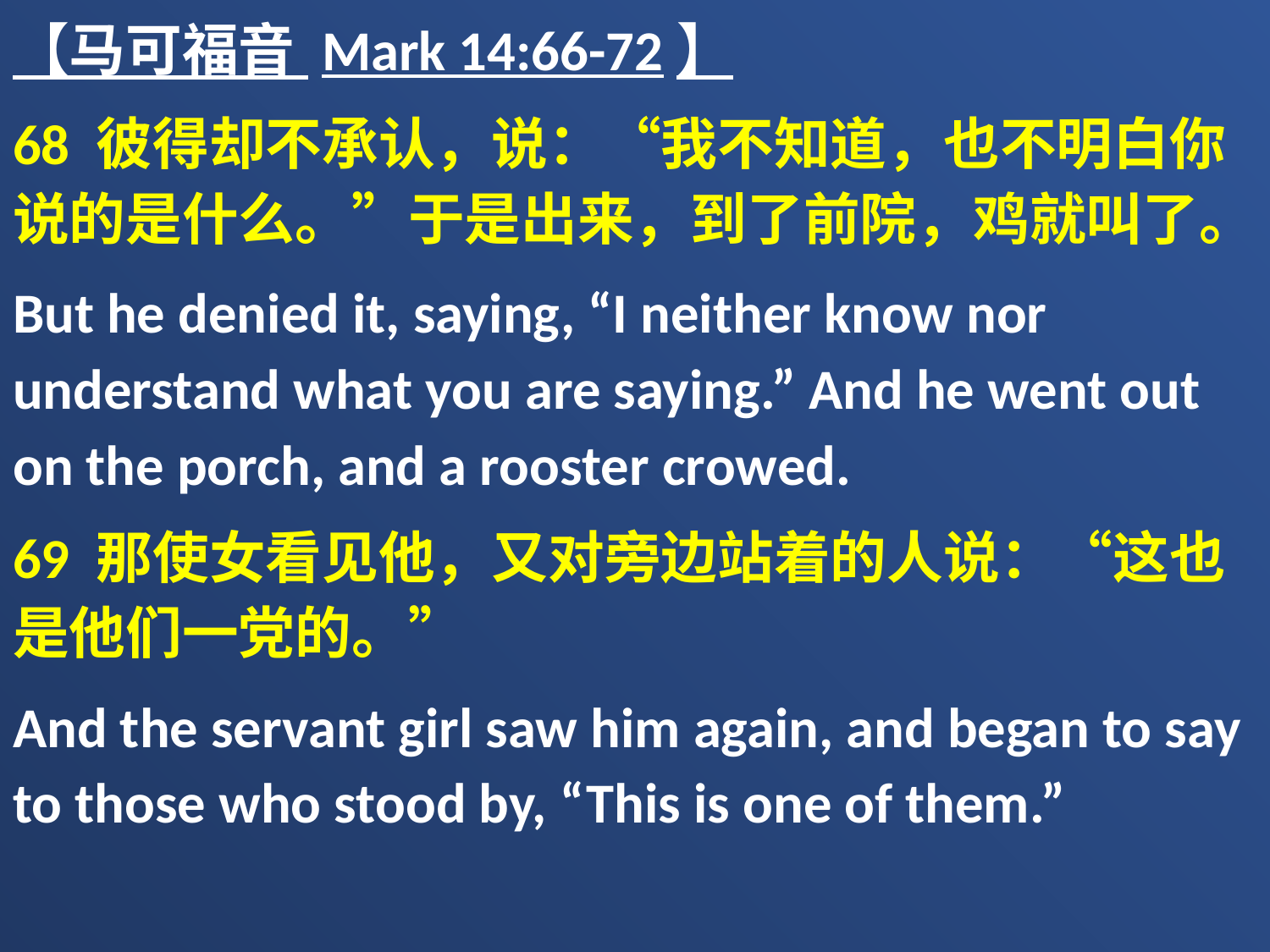

【马可福音 Mark 14:66-72】
68 彼得却不承认，说：“我不知道，也不明白你说的是什么。”于是出来，到了前院，鸡就叫了。
But he denied it, saying, “I neither know nor understand what you are saying.” And he went out on the porch, and a rooster crowed.
69 那使女看见他，又对旁边站着的人说：“这也是他们一党的。”
And the servant girl saw him again, and began to say to those who stood by, “This is one of them.”